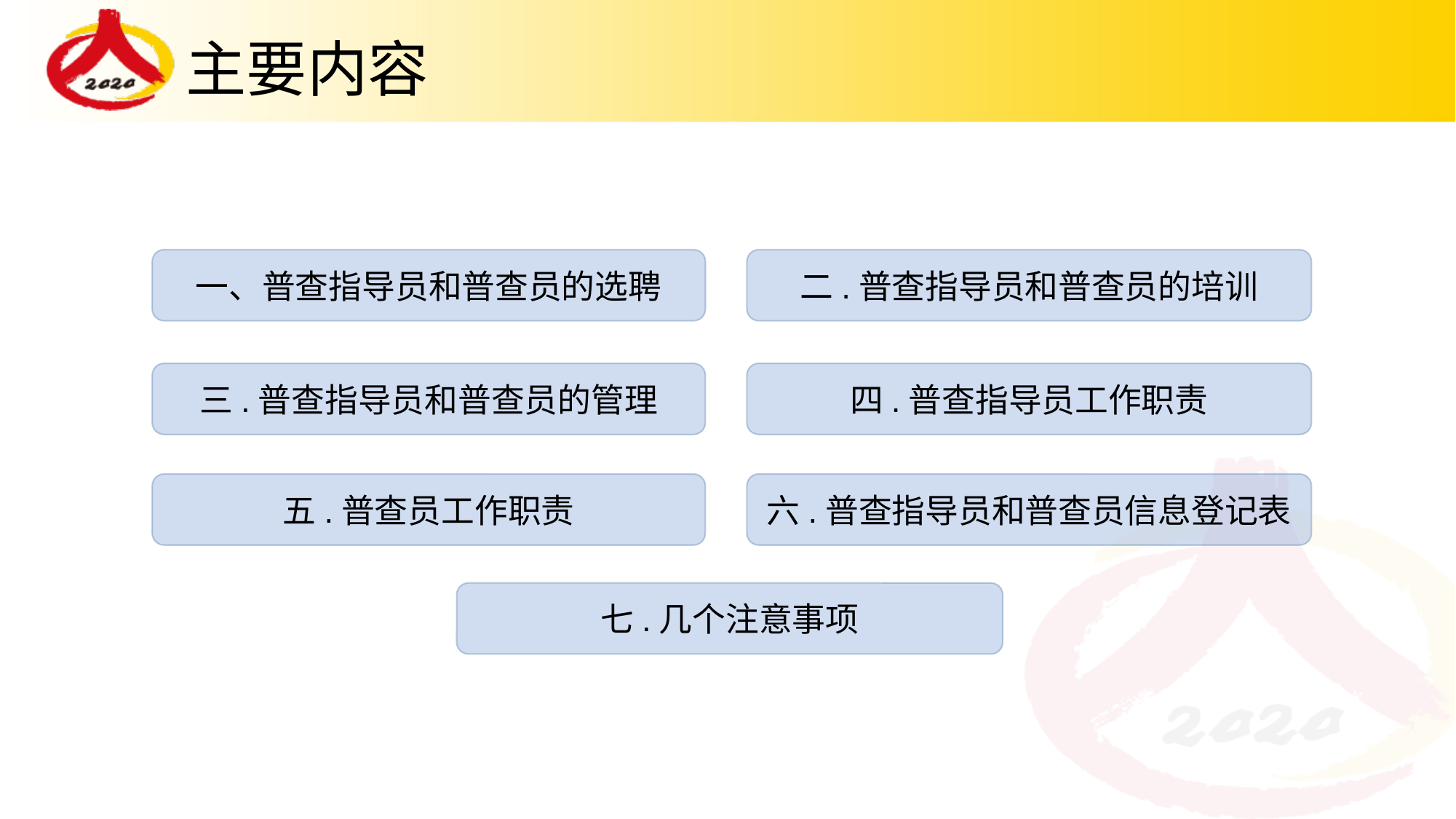

# 主要内容

一、普查指导员和普查员的选聘
二.普查指导员和普查员的培训
三.普查指导员和普查员的管理
四.普查指导员工作职责
五.普查员工作职责
六.普查指导员和普查员信息登记表
七.几个注意事项
2